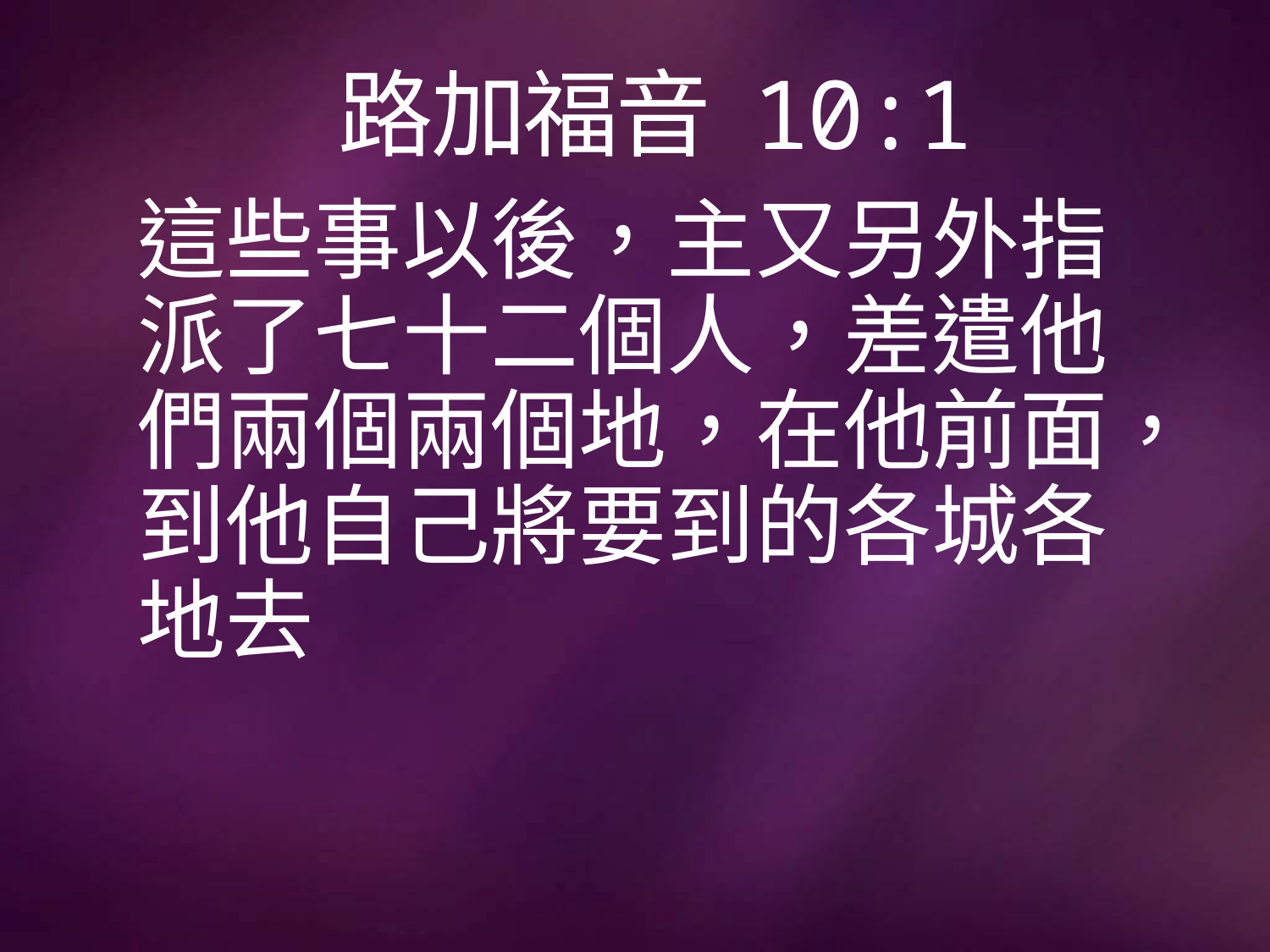

# 路加福音 10:1
這些事以後，主又另外指派了七十二個人，差遣他們兩個兩個地，在他前面，到他自己將要到的各城各地去